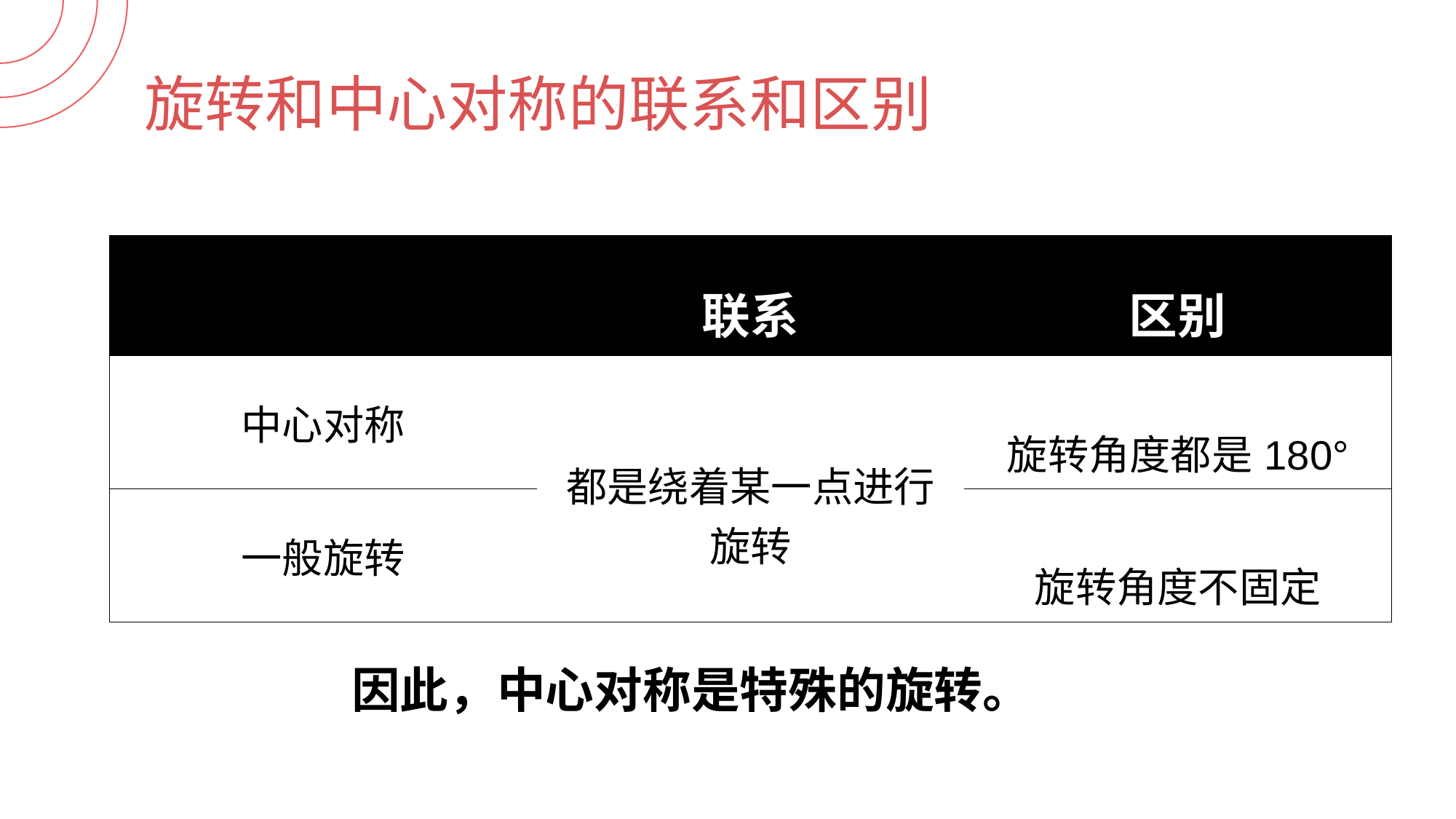

旋转和中心对称的联系和区别
|  | 联系 | 区别 |
| --- | --- | --- |
| 中心对称 | 都是绕着某一点进行旋转 | 旋转角度都是180° |
| 一般旋转 |  | 旋转角度不固定 |
因此，中心对称是特殊的旋转。